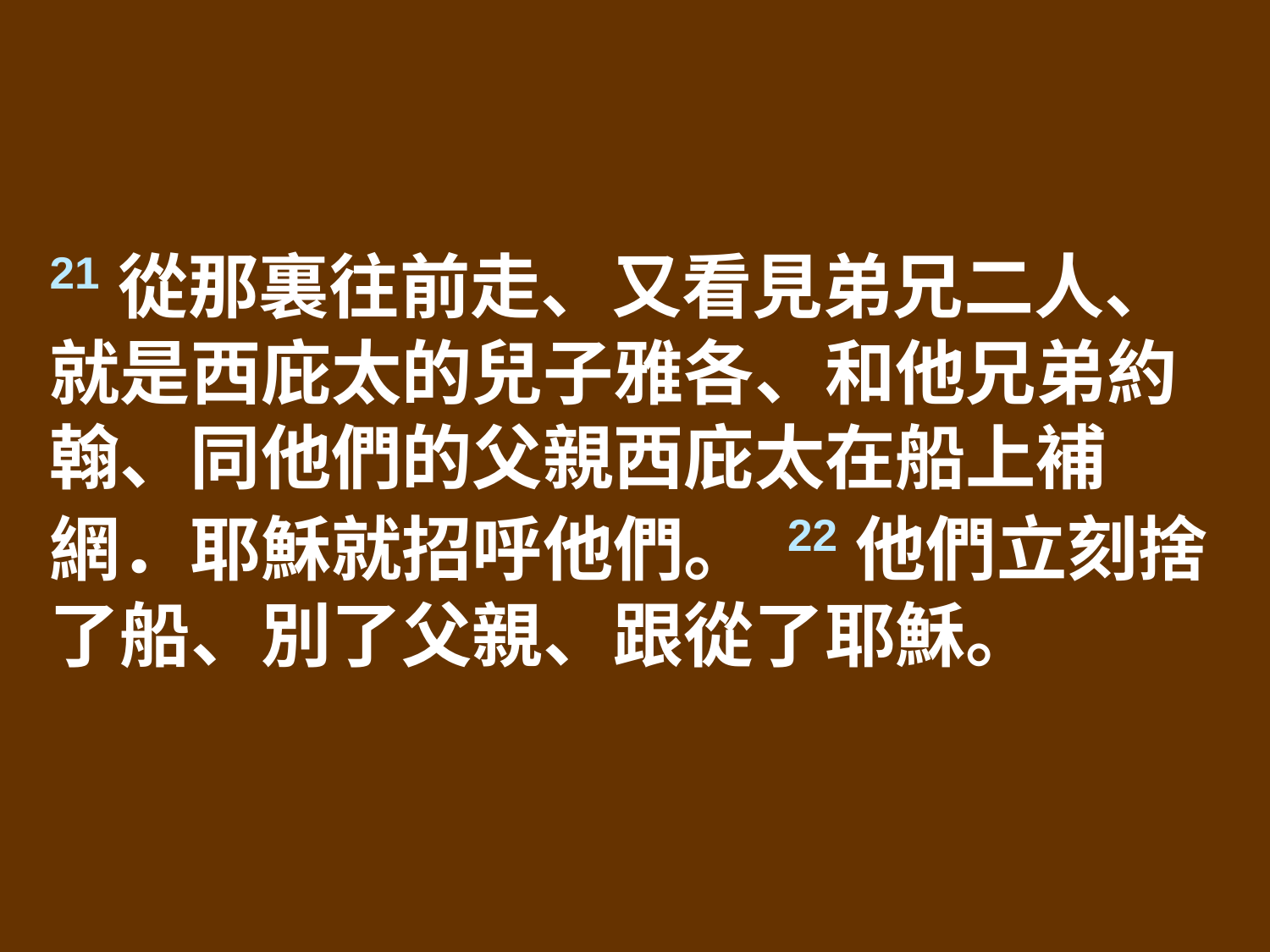

21從那裏往前走、又看見弟兄二人、就是西庇太的兒子雅各、和他兄弟約翰、同他們的父親西庇太在船上補網．耶穌就招呼他們。 22他們立刻捨了船、別了父親、跟從了耶穌。